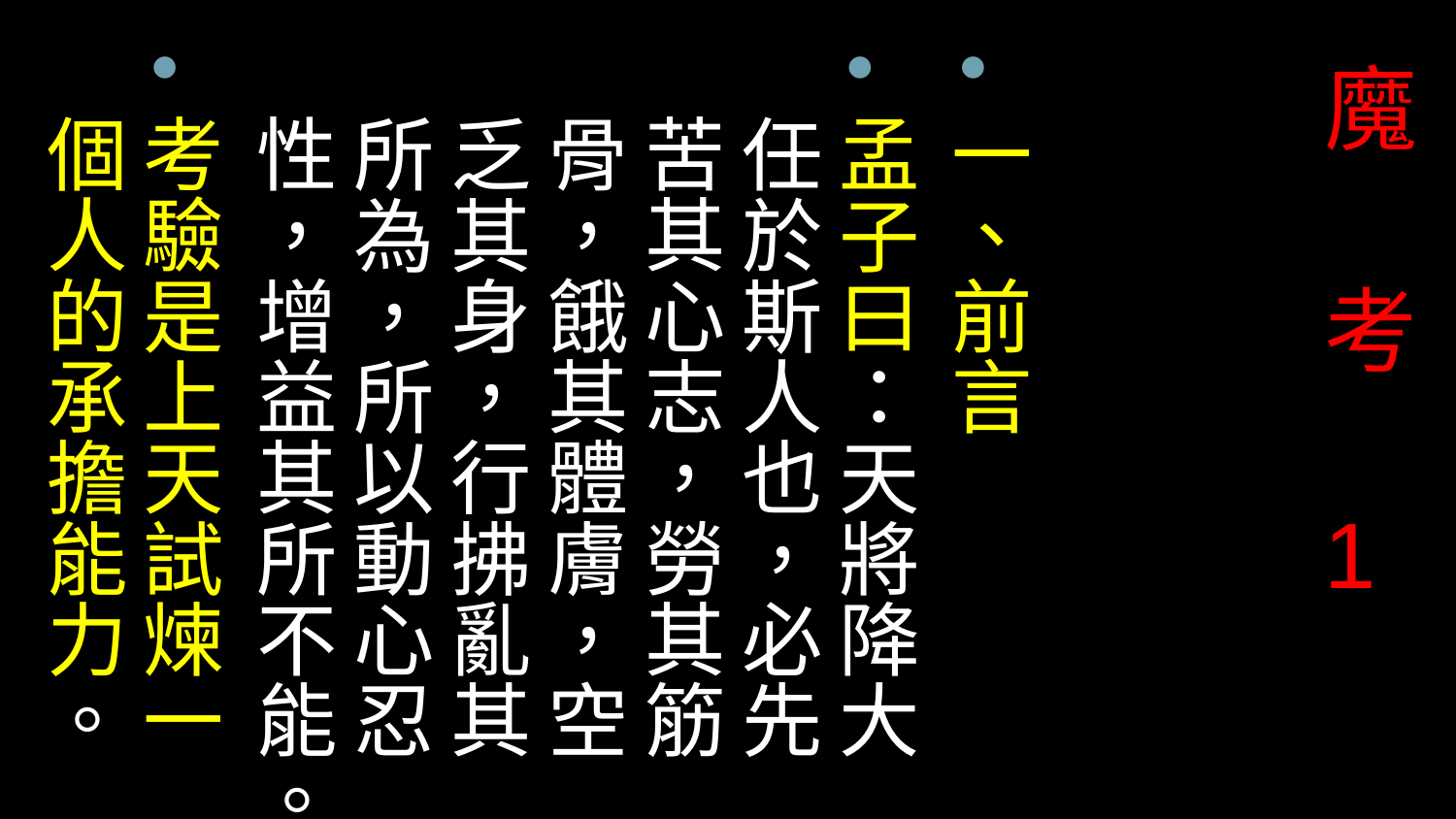

一、前言
孟子曰：天將降大任於斯人也，必先苦其心志，勞其筋骨，餓其體膚，空乏其身，行拂亂其所為，所以動心忍性，增益其所不能。
考驗是上天試煉一個人的承擔能力。
# 魔 考 1